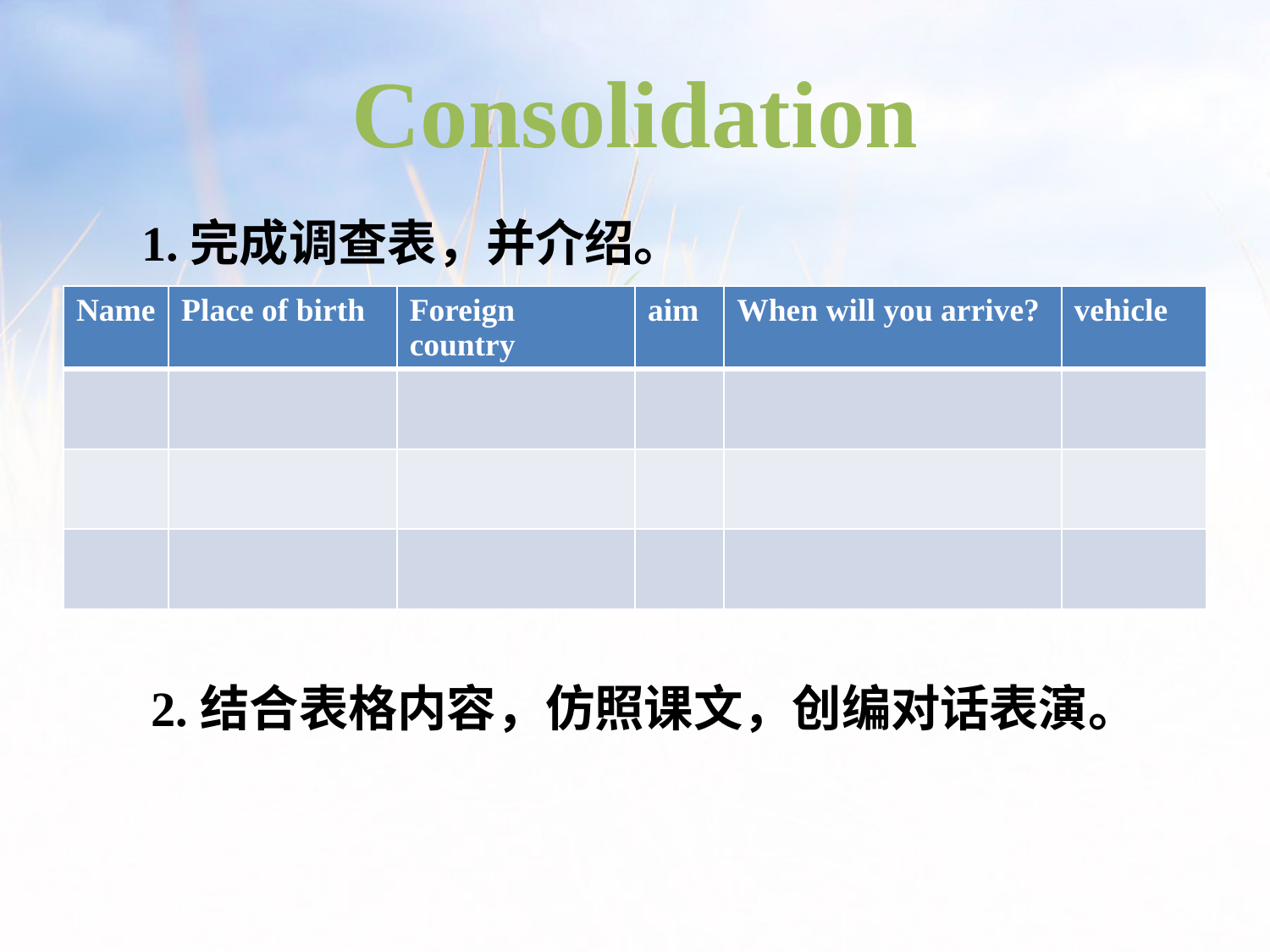

Consolidation
1.完成调查表，并介绍。
| Name | Place of birth | Foreign country | aim | When will you arrive? | vehicle |
| --- | --- | --- | --- | --- | --- |
|  |  |  |  |  |  |
|  |  |  |  |  |  |
|  |  |  |  |  |  |
2.结合表格内容，仿照课文，创编对话表演。